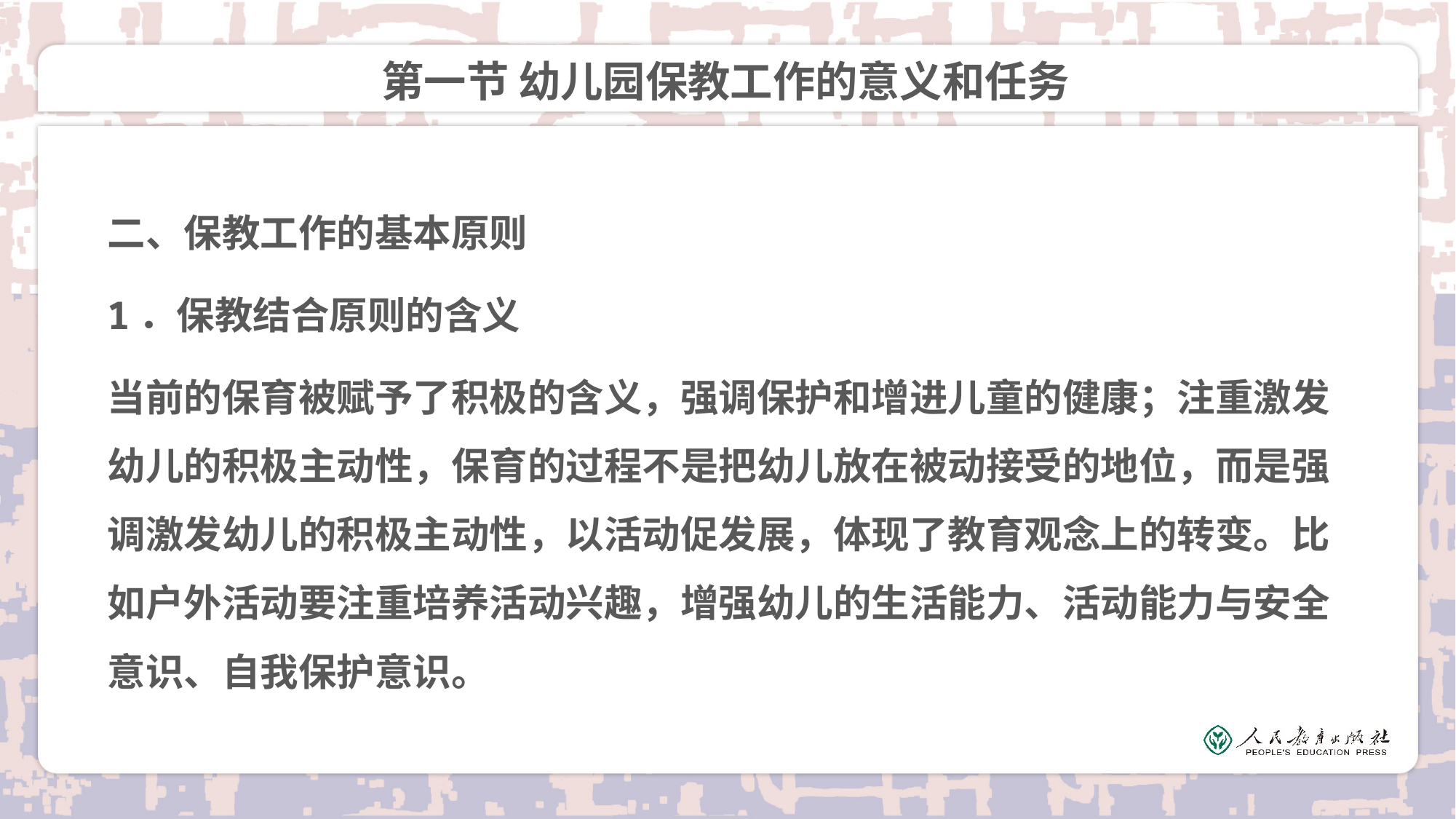

# 第一节 幼儿园保教工作的意义和任务
二、保教工作的基本原则
1．保教结合原则的含义
当前的保育被赋予了积极的含义，强调保护和增进儿童的健康；注重激发幼儿的积极主动性，保育的过程不是把幼儿放在被动接受的地位，而是强调激发幼儿的积极主动性，以活动促发展，体现了教育观念上的转变。比如户外活动要注重培养活动兴趣，增强幼儿的生活能力、活动能力与安全意识、自我保护意识。